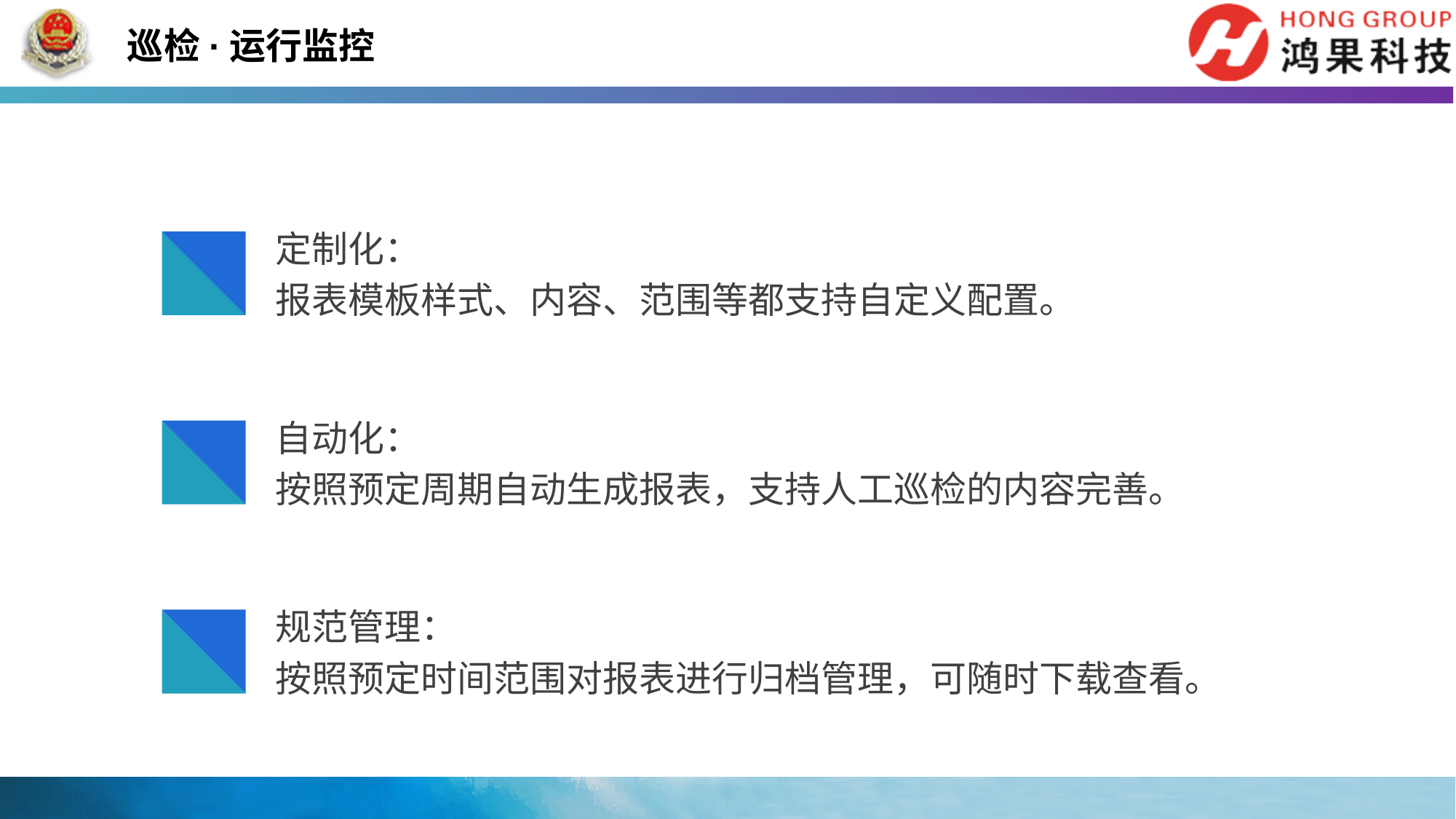

巡检·运行监控
定制化：
报表模板样式、内容、范围等都支持自定义配置。

自动化：
按照预定周期自动生成报表，支持人工巡检的内容完善。

规范管理：
按照预定时间范围对报表进行归档管理，可随时下载查看。